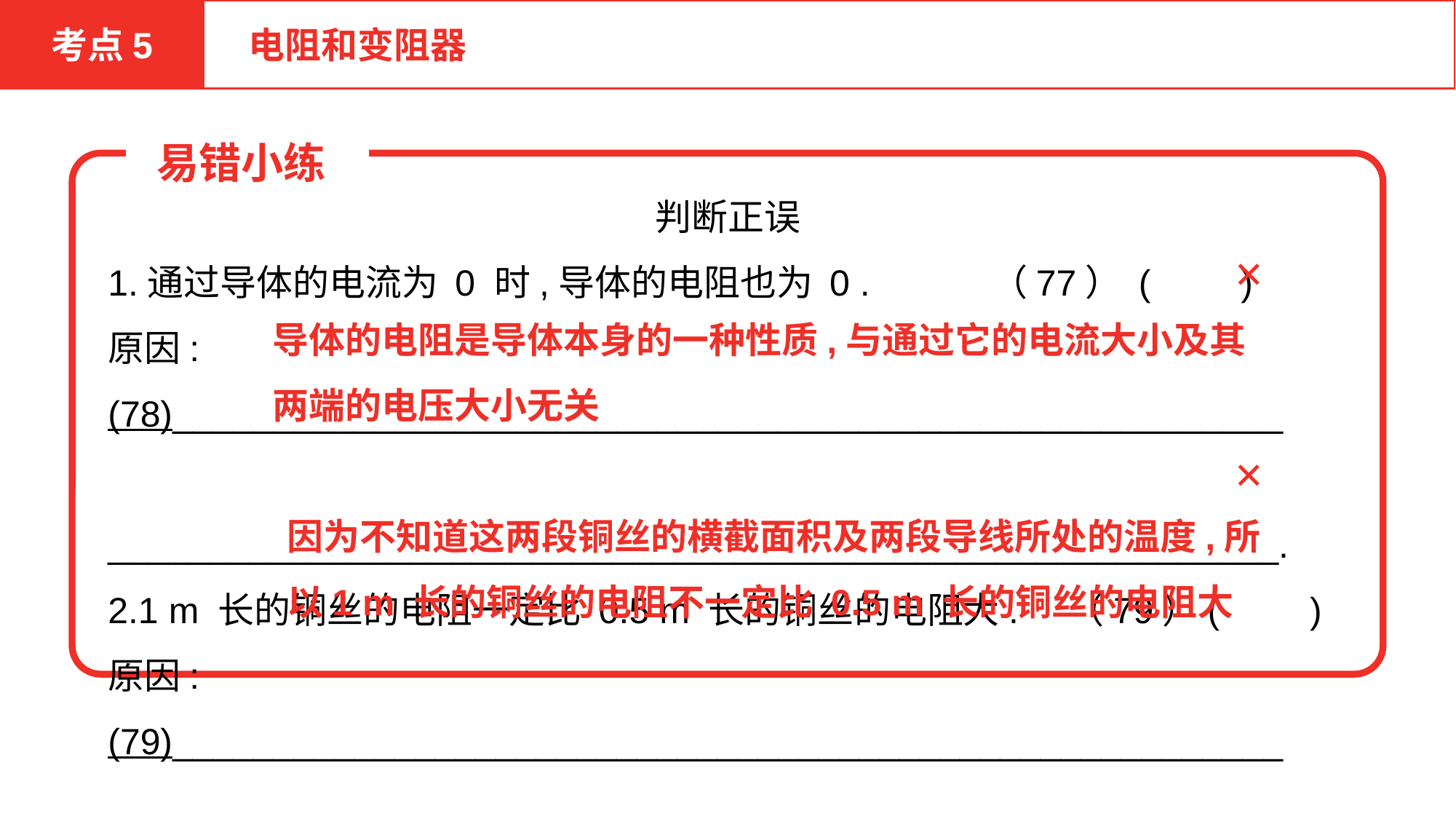

考点5
  电阻和变阻器
 易错小练

判断正误
1.通过导体的电流为 0 时,导体的电阻也为 0 .           （77） (　　)
原因:(78)_______________________________________________________
     __________________________________________________________.
2.1 m 长的铜丝的电阻一定比 0.5 m 长的铜丝的电阻大.    （79）(　　)
原因:(79)_______________________________________________________
      ___________________________________________________________.
✕
导体的电阻是导体本身的一种性质,与通过它的电流大小及其两端的电压大小无关
✕
因为不知道这两段铜丝的横截面积及两段导线所处的温度,所以1 m 长的铜丝的电阻不一定比 0.5 m 长的铜丝的电阻大